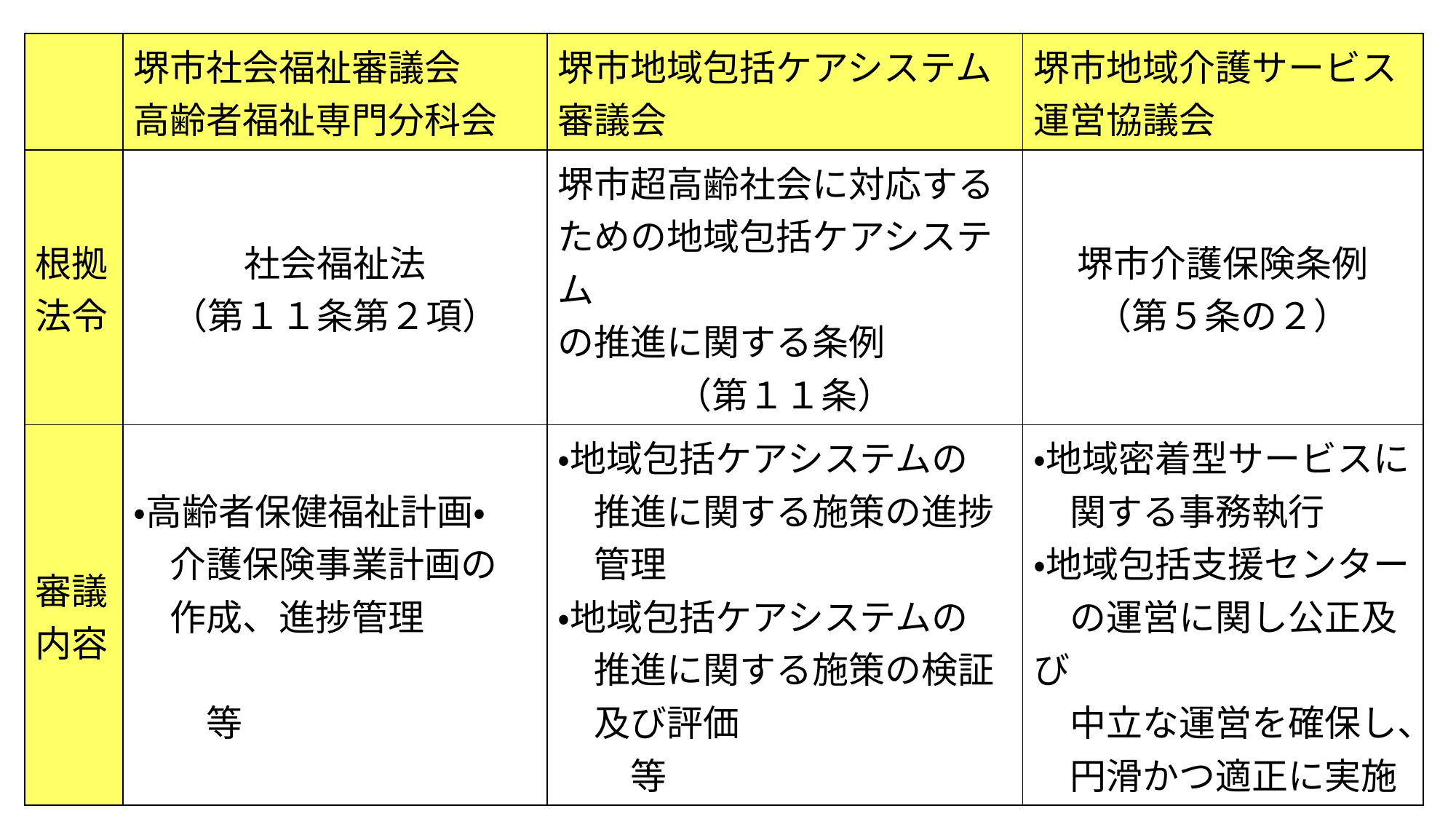

|  | 堺市社会福祉審議会 高齢者福祉専門分科会 | 堺市地域包括ケアシステム 審議会 | 堺市地域介護サービス 運営協議会 |
| --- | --- | --- | --- |
| 根拠法令 | 社会福祉法 （第１１条第２項） | 堺市超高齢社会に対応する ための地域包括ケアシステム の推進に関する条例 （第１１条） | 堺市介護保険条例 （第５条の２） |
| 審議内容 | ・高齢者保健福祉計画・ 　介護保険事業計画の 　作成、進捗管理 　　　　　　　　　　　　　等 | ・地域包括ケアシステムの 　推進に関する施策の進捗 　管理 ・地域包括ケアシステムの 　推進に関する施策の検証 　及び評価　　　　　　　　　等 | ・地域密着型サービスに 　関する事務執行 ・地域包括支援センター 　の運営に関し公正及び 　中立な運営を確保し、 　円滑かつ適正に実施 |